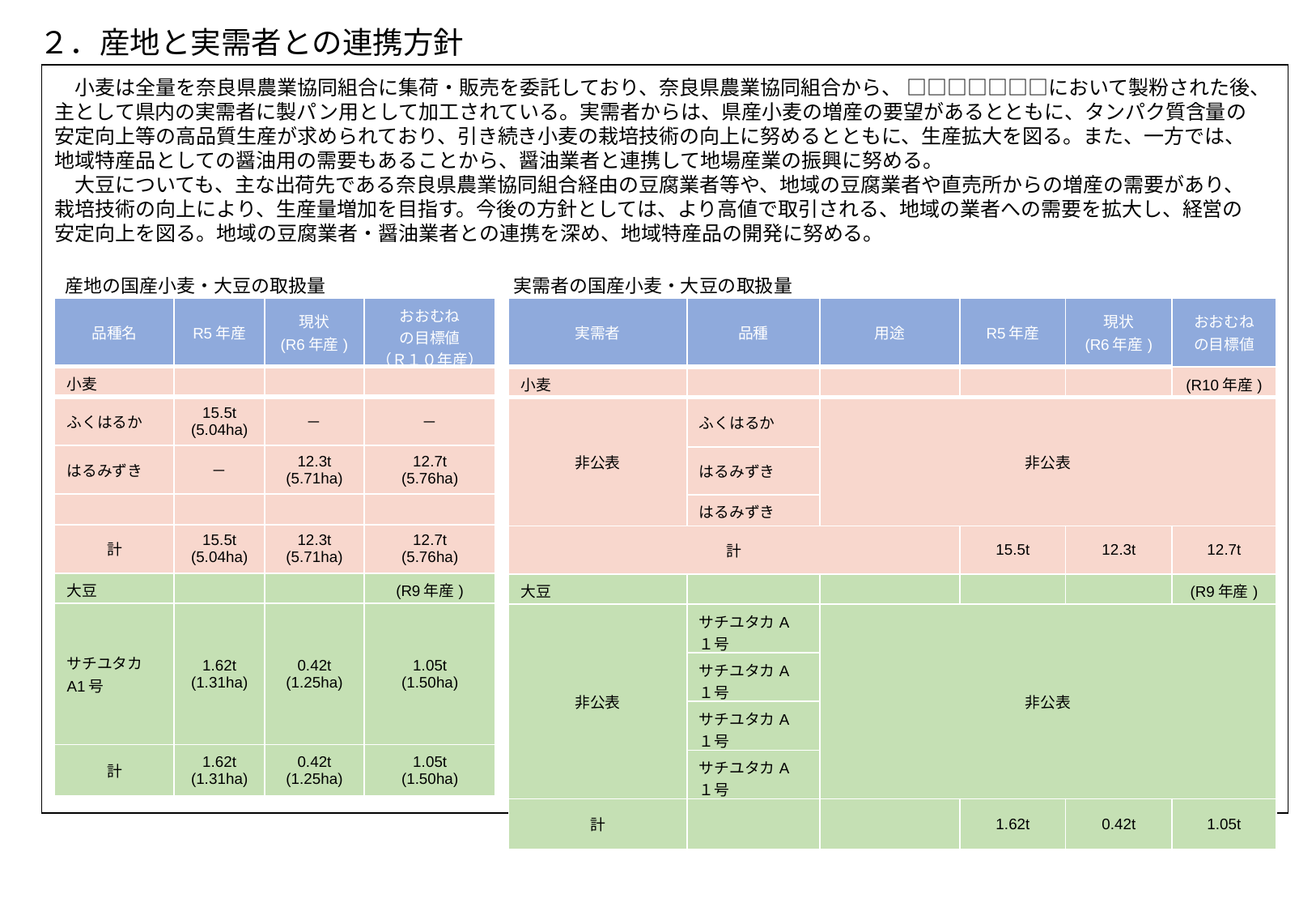

２．産地と実需者との連携方針
|  |
| --- |
　小麦は全量を奈良県農業協同組合に集荷・販売を委託しており、奈良県農業協同組合から、 □□□□□□□において製粉された後、主として県内の実需者に製パン用として加工されている。実需者からは、県産小麦の増産の要望があるとともに、タンパク質含量の安定向上等の高品質生産が求められており、引き続き小麦の栽培技術の向上に努めるとともに、生産拡大を図る。また、一方では、地域特産品としての醤油用の需要もあることから、醤油業者と連携して地場産業の振興に努める。
　大豆についても、主な出荷先である奈良県農業協同組合経由の豆腐業者等や、地域の豆腐業者や直売所からの増産の需要があり、栽培技術の向上により、生産量増加を目指す。今後の方針としては、より高値で取引される、地域の業者への需要を拡大し、経営の安定向上を図る。地域の豆腐業者・醤油業者との連携を深め、地域特産品の開発に努める。
産地の国産小麦・大豆の取扱量
実需者の国産小麦・大豆の取扱量
| 実需者 | 品種 | 用途 | R5年産 | 現状 (R6年産) | おおむね の目標値 |
| --- | --- | --- | --- | --- | --- |
| 小麦 |  |  |  |  | (R10年産) |
| 非公表 | ふくはるか | 非公表 | 15.5t | － | － |
| 旭製粉株式会社・製パン会社・奈良県学校給食会他(JA経由) | はるみずき | 製パン用、中華麺用、ミックス粉用、増量用 等 | － | 12.3t | 12.6t |
| 新瀬醤油（醤油業者） | はるみずき | 醤油用 | － | － | 0.1t |
| 計 |  |  | 15.5t | 12.3t | 12.7t |
| 大豆 |  |  |  |  | (R9年産) |
| 非公表 | サチユタカA１号 | 非公表 | 1.47t | 0.09t | 0.3t |
| 福豆（豆腐業者） | サチユタカA１号 | 豆腐用 | 0.06t | 0.16t | 0.3t |
| 消費者直接販売 | サチユタカA１号 | 販売用 | 0.09t | 0.17t | 0.15t |
| 新瀬醤油（醤油業者） | サチユタカA１号 | 醤油用 | － | － | 0.3t |
| 計 |  |  | 1.62t | 0.42t | 1.05t |
| 品種名 | R5年産 | 現状 (R6年産) | おおむね の目標値 （Ｒ１０年産） |
| --- | --- | --- | --- |
| 小麦 |  |  |  |
| ふくはるか | 15.5t (5.04ha) | － | － |
| はるみずき | － | 12.3t (5.71ha) | 12.7t (5.76ha) |
|  |  |  |  |
| 計 | 15.5t (5.04ha) | 12.3t (5.71ha) | 12.7t (5.76ha) |
| 大豆 |  |  | (R9年産) |
| サチユタカA1号 | 1.62t (1.31ha) | 0.42t (1.25ha) | 1.05t (1.50ha) |
| 計 | 1.62t (1.31ha) | 0.42t (1.25ha) | 1.05t (1.50ha) |